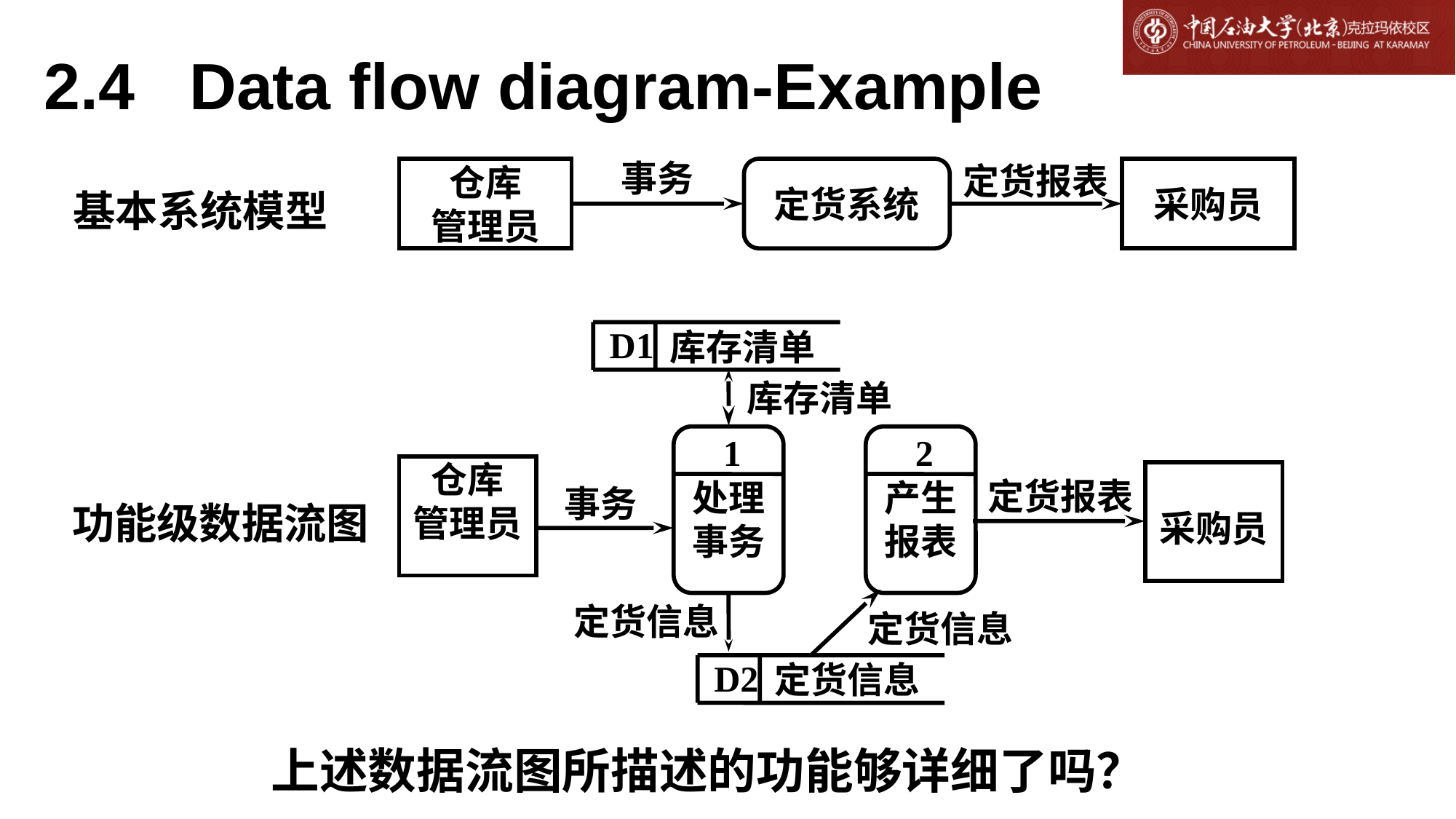

# 2.4   Data flow diagram-Example
事务
定货报表
仓库
管理员
定货系统
采购员
基本系统模型

D1
库存清单

库存清单

处理事务
1

产生报表
2

仓库
管理员

采购员
定货报表
事务
功能级数据流图

定货信息
定货信息

D2
定货信息
    上述数据流图所描述的功能够详细了吗？